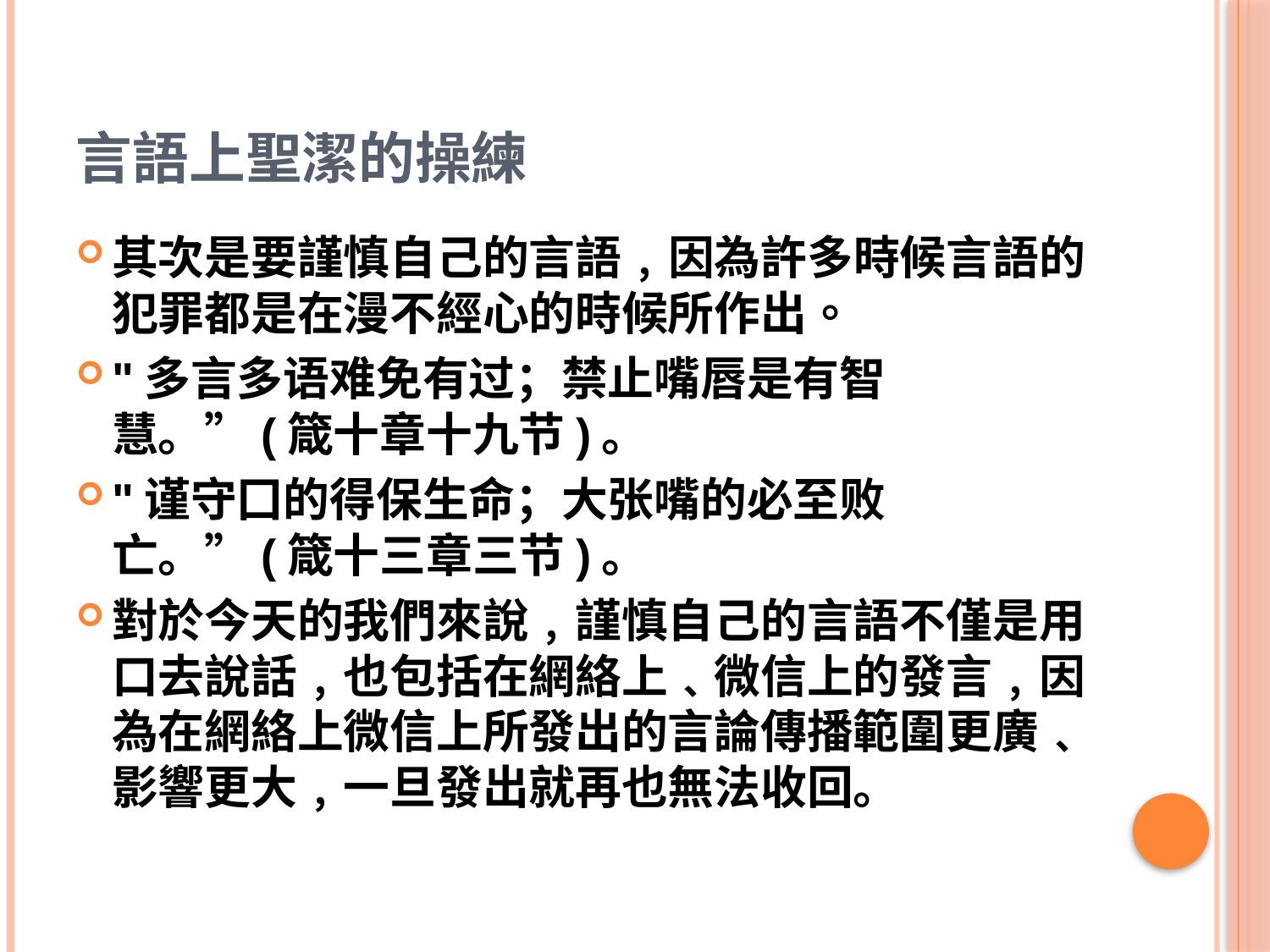

# 言語上聖潔的操練
其次是要謹慎自己的言語﹐因為許多時候言語的犯罪都是在漫不經心的時候所作出。
"多言多语难免有过；禁止嘴唇是有智慧。”(箴十章十九节)。
"谨守囗的得保生命；大张嘴的必至败亡。”(箴十三章三节)。
對於今天的我們來說﹐謹慎自己的言語不僅是用口去說話﹐也包括在網絡上﹑微信上的發言﹐因為在網絡上微信上所發出的言論傳播範圍更廣﹑影響更大﹐一旦發出就再也無法收回。